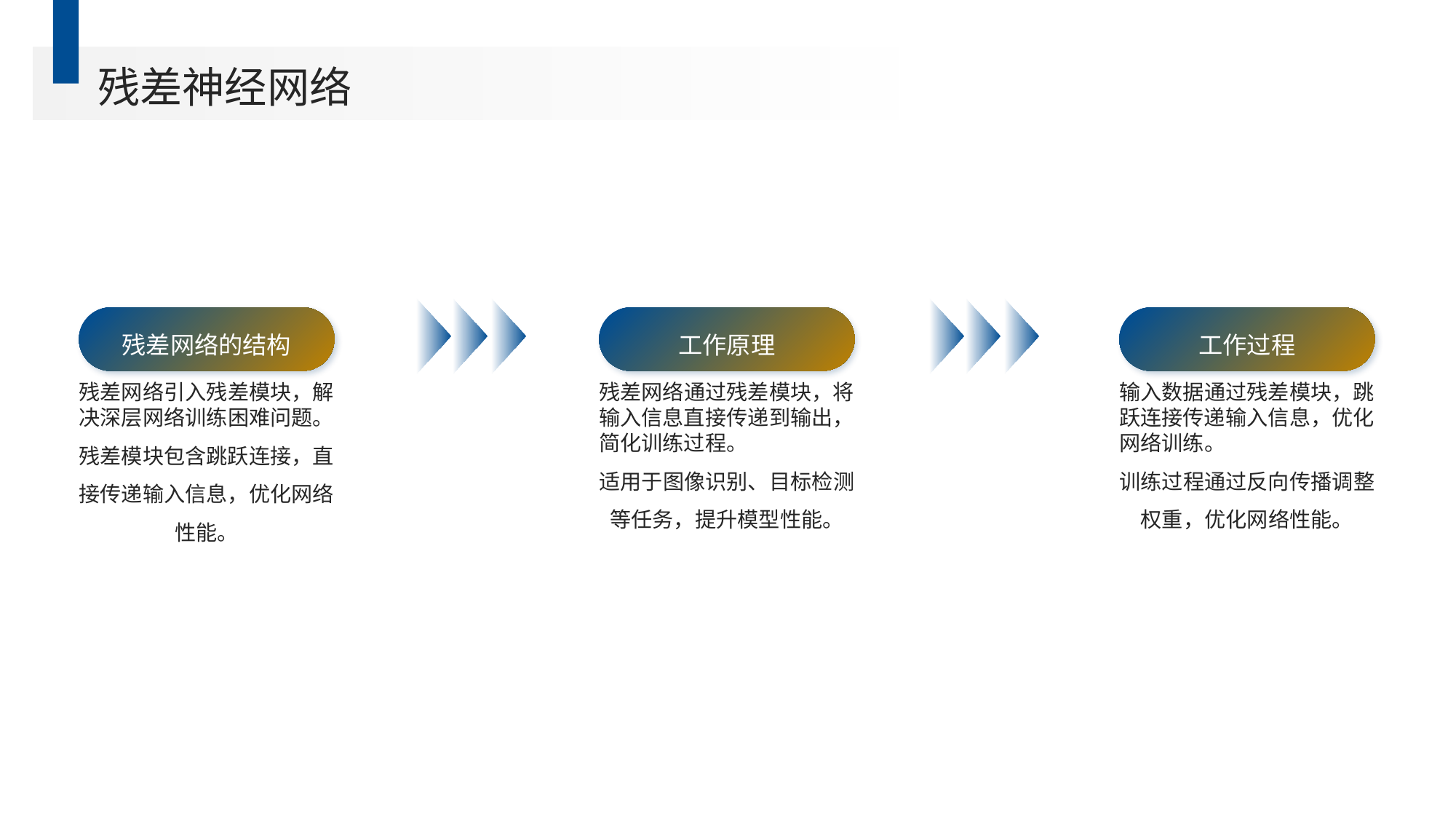

残差神经网络

残差网络的结构
工作原理
工作过程

残差网络通过残差模块，将输入信息直接传递到输出，简化训练过程。
适用于图像识别、目标检测等任务，提升模型性能。
输入数据通过残差模块，跳跃连接传递输入信息，优化网络训练。
训练过程通过反向传播调整权重，优化网络性能。
残差网络引入残差模块，解决深层网络训练困难问题。
残差模块包含跳跃连接，直接传递输入信息，优化网络性能。